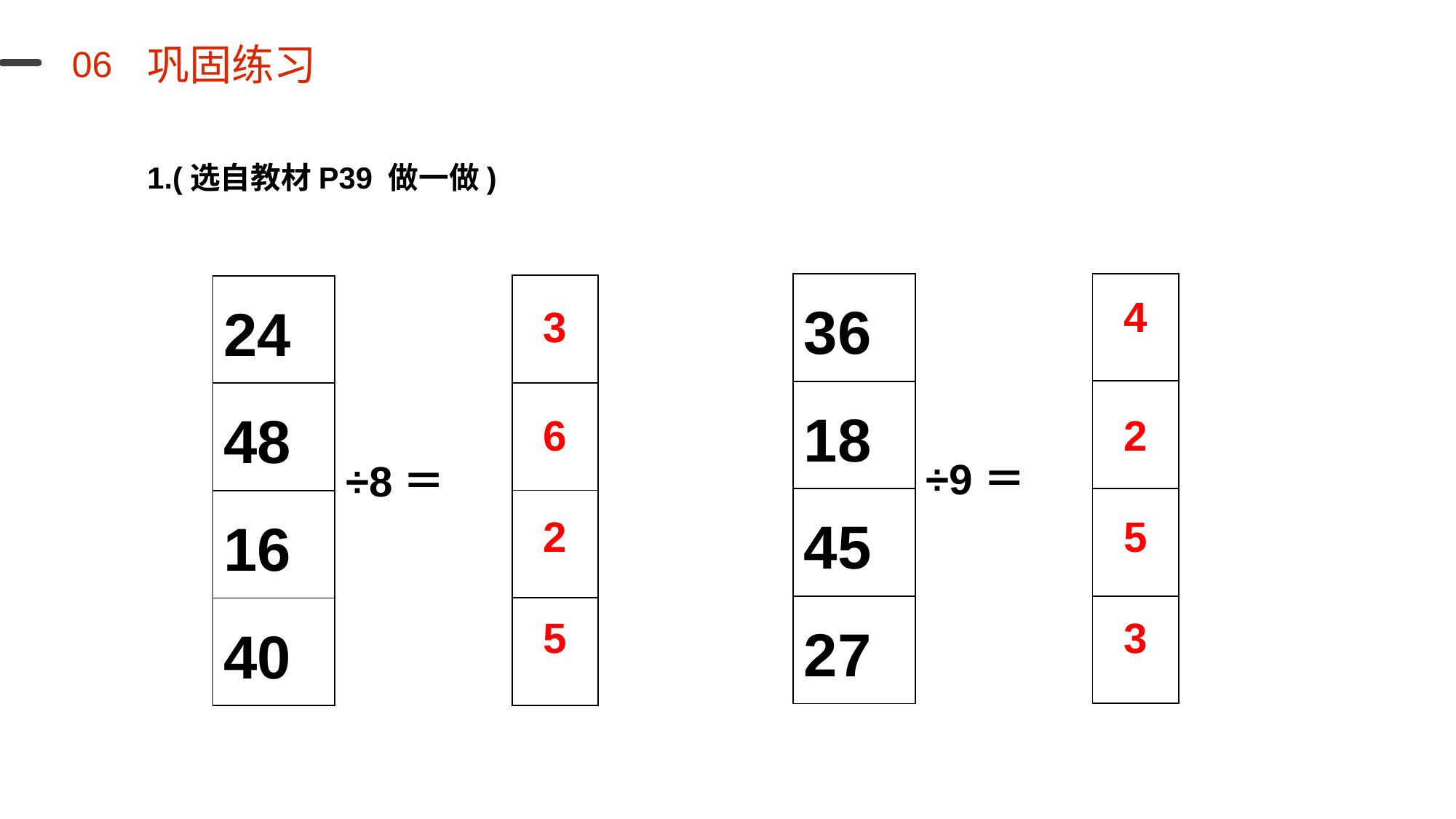

巩固练习
06
1.(选自教材P39 做一做)
|  |
| --- |
|  |
|  |
|  |
| 36 |
| --- |
| 18 |
| 45 |
| 27 |
|  |
| --- |
|  |
|  |
|  |
| 24 |
| --- |
| 48 |
| 16 |
| 40 |
| 24 |
| --- |
| 48 |
| 16 |
| 40 |
4
3
6
2
÷9＝
÷8＝
2
5
5
3